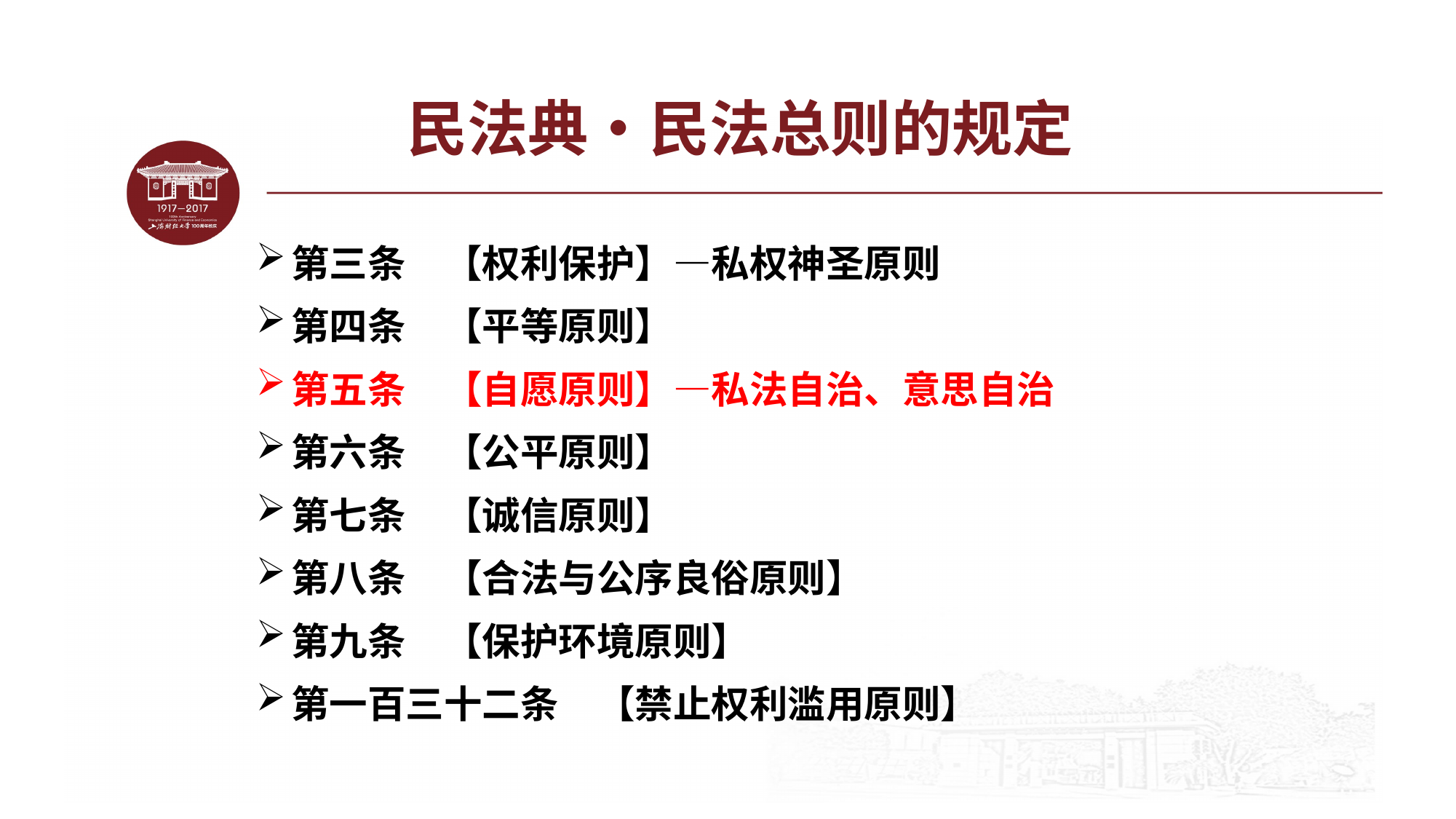

# 民法典•民法总则的规定
第三条　【权利保护】—私权神圣原则
第四条　【平等原则】
第五条　【自愿原则】—私法自治、意思自治
第六条　【公平原则】
第七条　【诚信原则】
第八条　【合法与公序良俗原则】
第九条　【保护环境原则】
第一百三十二条　【禁止权利滥用原则】